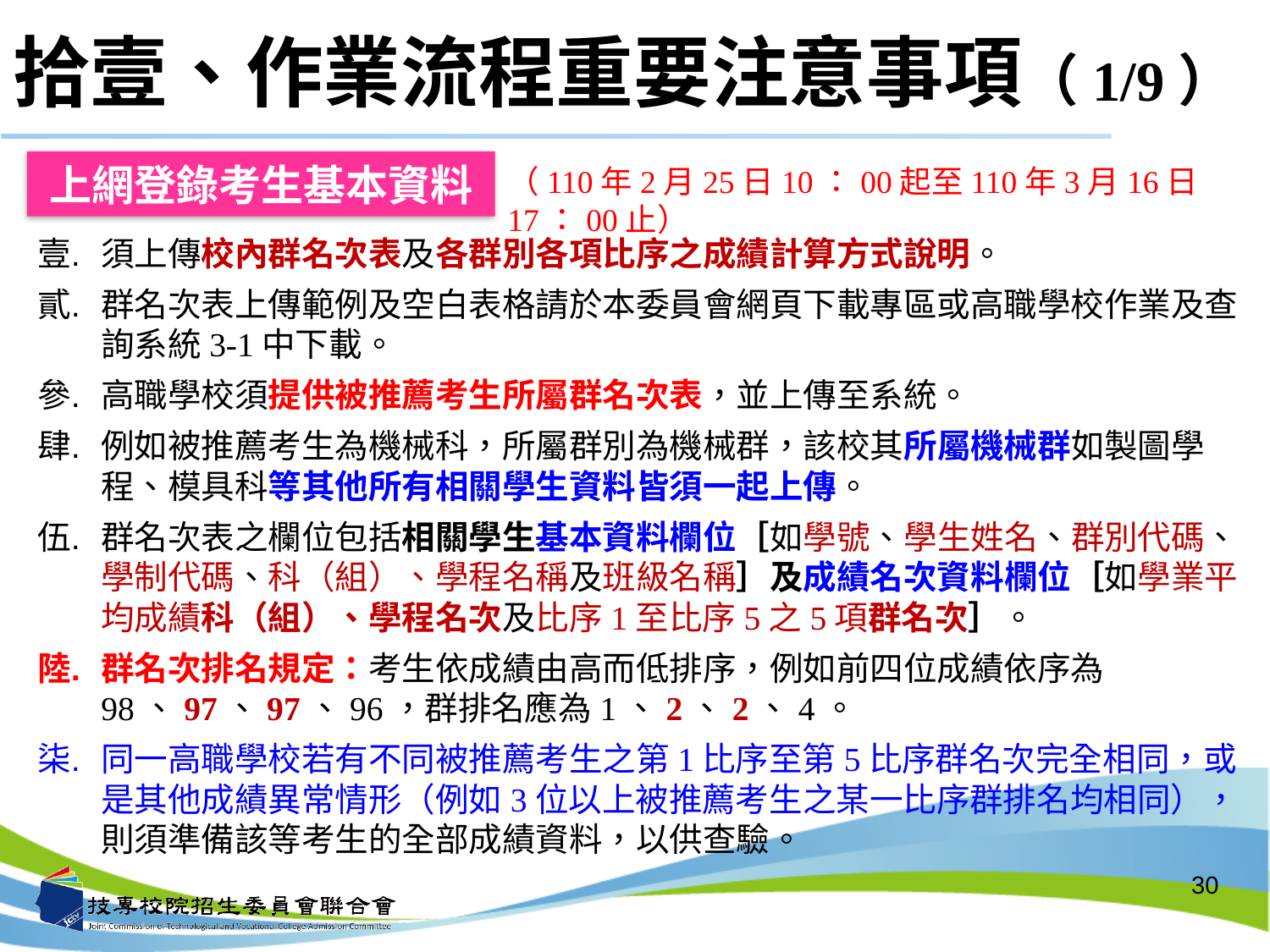

# 拾壹、作業流程重要注意事項（1/9）
上網登錄考生基本資料
（110年2月25日10：00起至110年3月16日17：00止）
須上傳校內群名次表及各群別各項比序之成績計算方式說明。
群名次表上傳範例及空白表格請於本委員會網頁下載專區或高職學校作業及查詢系統3-1中下載。
高職學校須提供被推薦考生所屬群名次表，並上傳至系統。
例如被推薦考生為機械科，所屬群別為機械群，該校其所屬機械群如製圖學程、模具科等其他所有相關學生資料皆須一起上傳。
群名次表之欄位包括相關學生基本資料欄位［如學號、學生姓名、群別代碼、學制代碼、科（組）、學程名稱及班級名稱］及成績名次資料欄位［如學業平均成績科（組）、學程名次及比序1至比序5之5項群名次］。
群名次排名規定：考生依成績由高而低排序，例如前四位成績依序為98、97、97、96，群排名應為1、2、2、4。
同一高職學校若有不同被推薦考生之第1比序至第5比序群名次完全相同，或是其他成績異常情形（例如3位以上被推薦考生之某一比序群排名均相同），則須準備該等考生的全部成績資料，以供查驗。
30